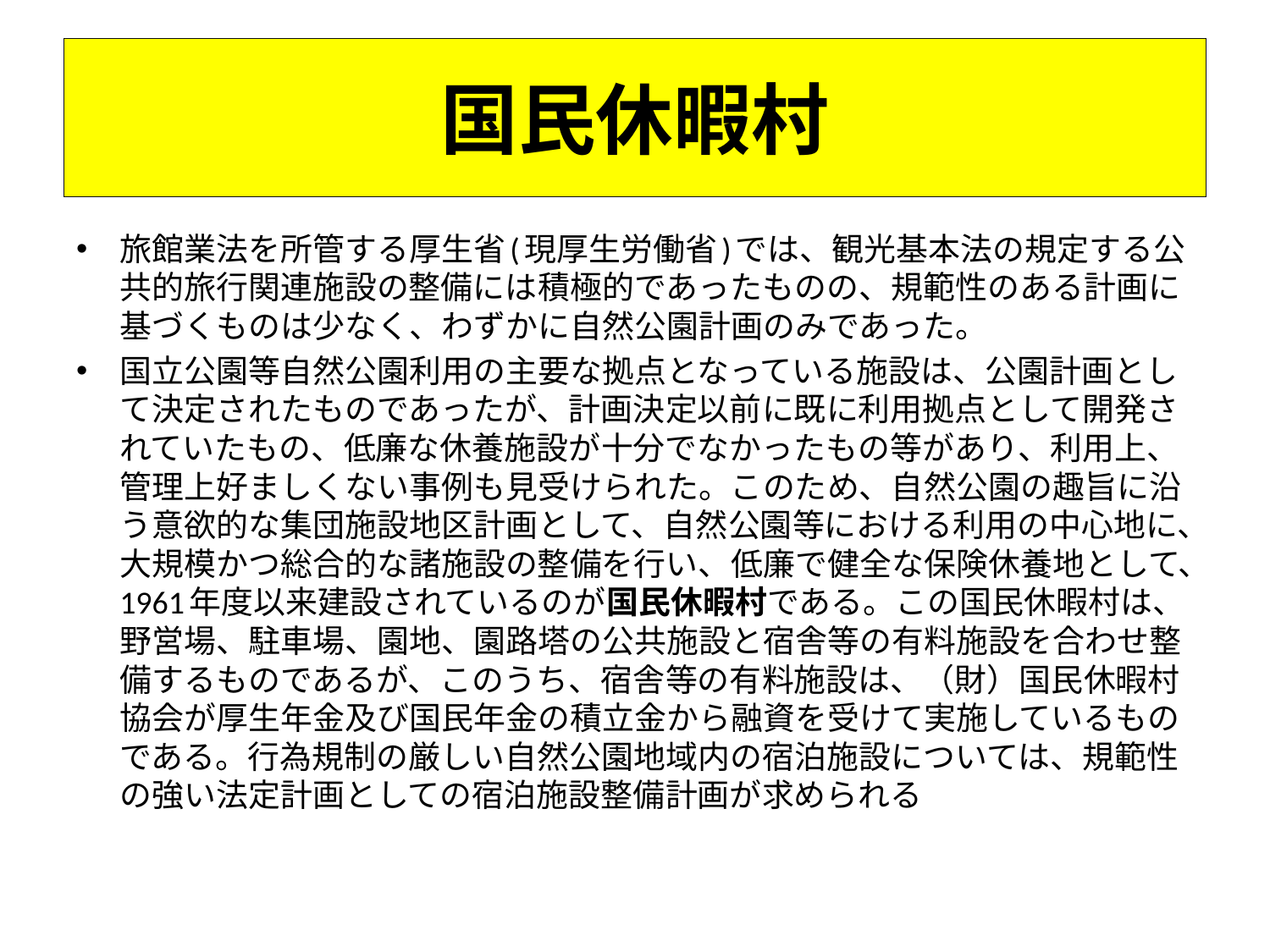

# 国民休暇村
旅館業法を所管する厚生省(現厚生労働省)では、観光基本法の規定する公共的旅行関連施設の整備には積極的であったものの、規範性のある計画に基づくものは少なく、わずかに自然公園計画のみであった。
国立公園等自然公園利用の主要な拠点となっている施設は、公園計画として決定されたものであったが、計画決定以前に既に利用拠点として開発されていたもの、低廉な休養施設が十分でなかったもの等があり、利用上、管理上好ましくない事例も見受けられた。このため、自然公園の趣旨に沿う意欲的な集団施設地区計画として、自然公園等における利用の中心地に、大規模かつ総合的な諸施設の整備を行い、低廉で健全な保険休養地として、1961年度以来建設されているのが国民休暇村である。この国民休暇村は、野営場、駐車場、園地、園路塔の公共施設と宿舎等の有料施設を合わせ整備するものであるが、このうち、宿舎等の有料施設は、（財）国民休暇村協会が厚生年金及び国民年金の積立金から融資を受けて実施しているものである。行為規制の厳しい自然公園地域内の宿泊施設については、規範性の強い法定計画としての宿泊施設整備計画が求められる